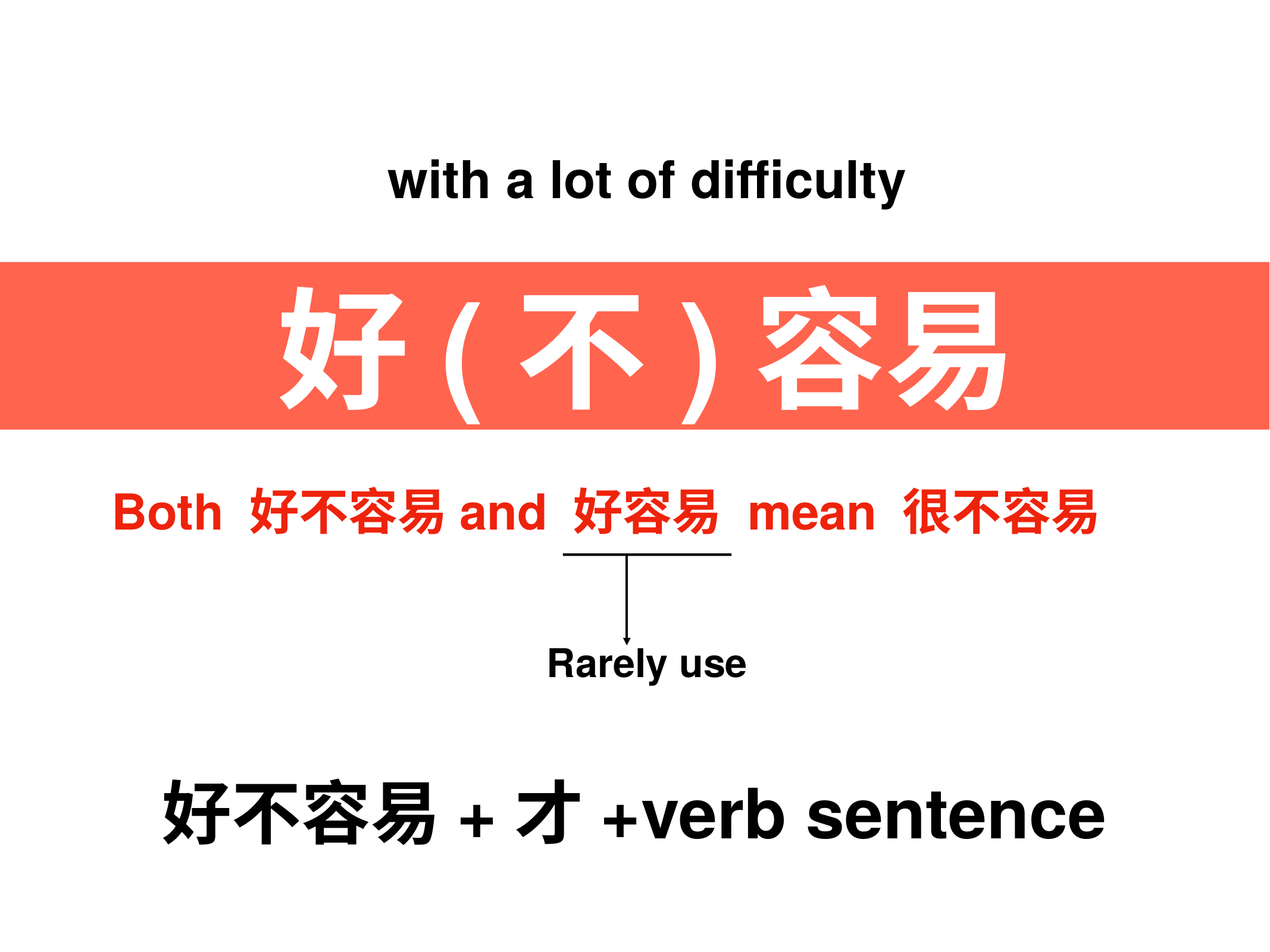

with a lot of difficulty
好(不)容易
Both 好不容易and 好容易 mean 很不容易

Rarely use
好不容易+才+verb sentence